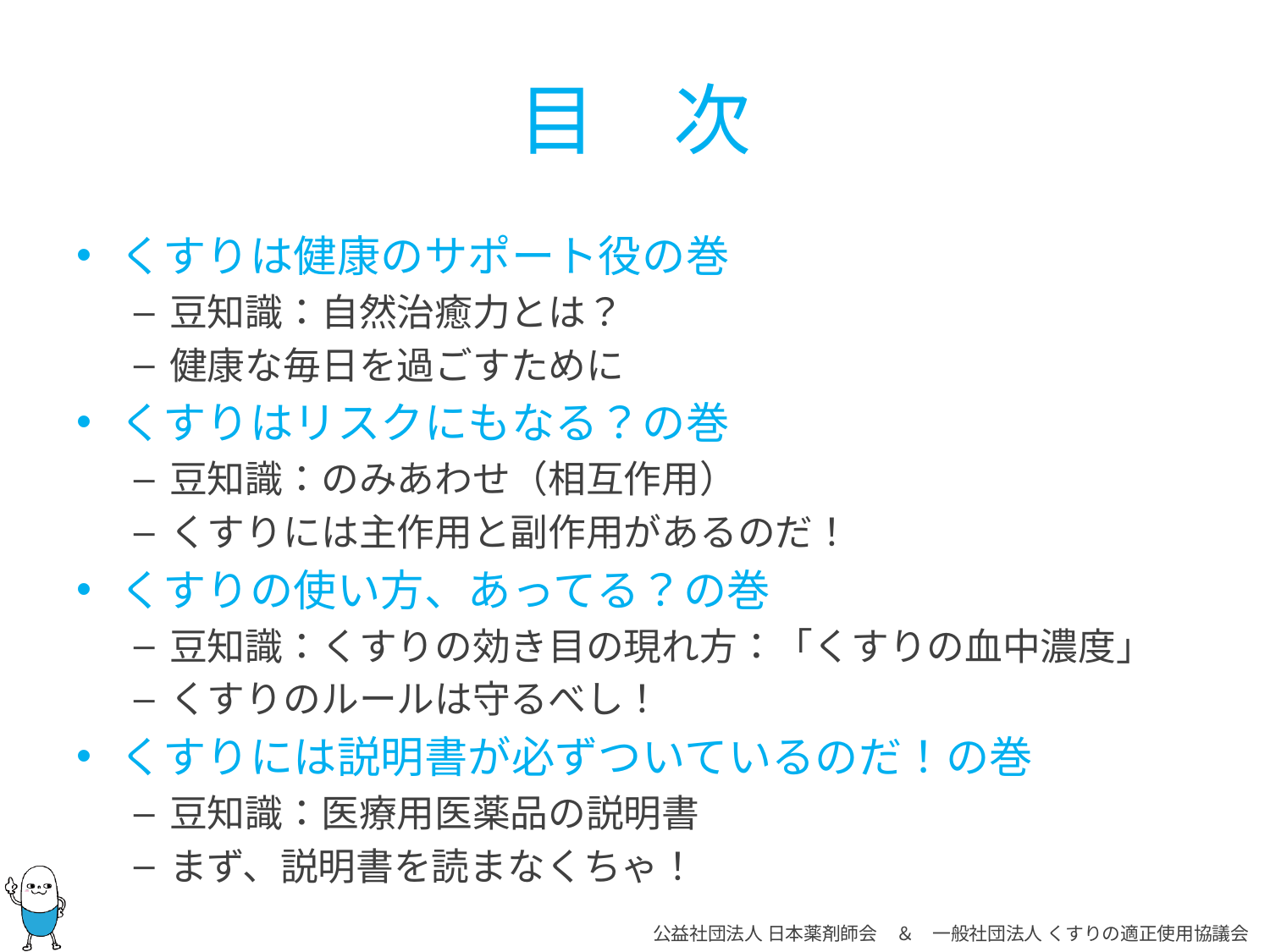

# 目　次
くすりは健康のサポート役の巻
豆知識：自然治癒力とは？
健康な毎日を過ごすために
くすりはリスクにもなる？の巻
豆知識：のみあわせ（相互作用）
くすりには主作用と副作用があるのだ！
くすりの使い方、あってる？の巻
豆知識：くすりの効き目の現れ方：「くすりの血中濃度」
くすりのルールは守るべし！
くすりには説明書が必ずついているのだ！の巻
豆知識：医療用医薬品の説明書
まず、説明書を読まなくちゃ！